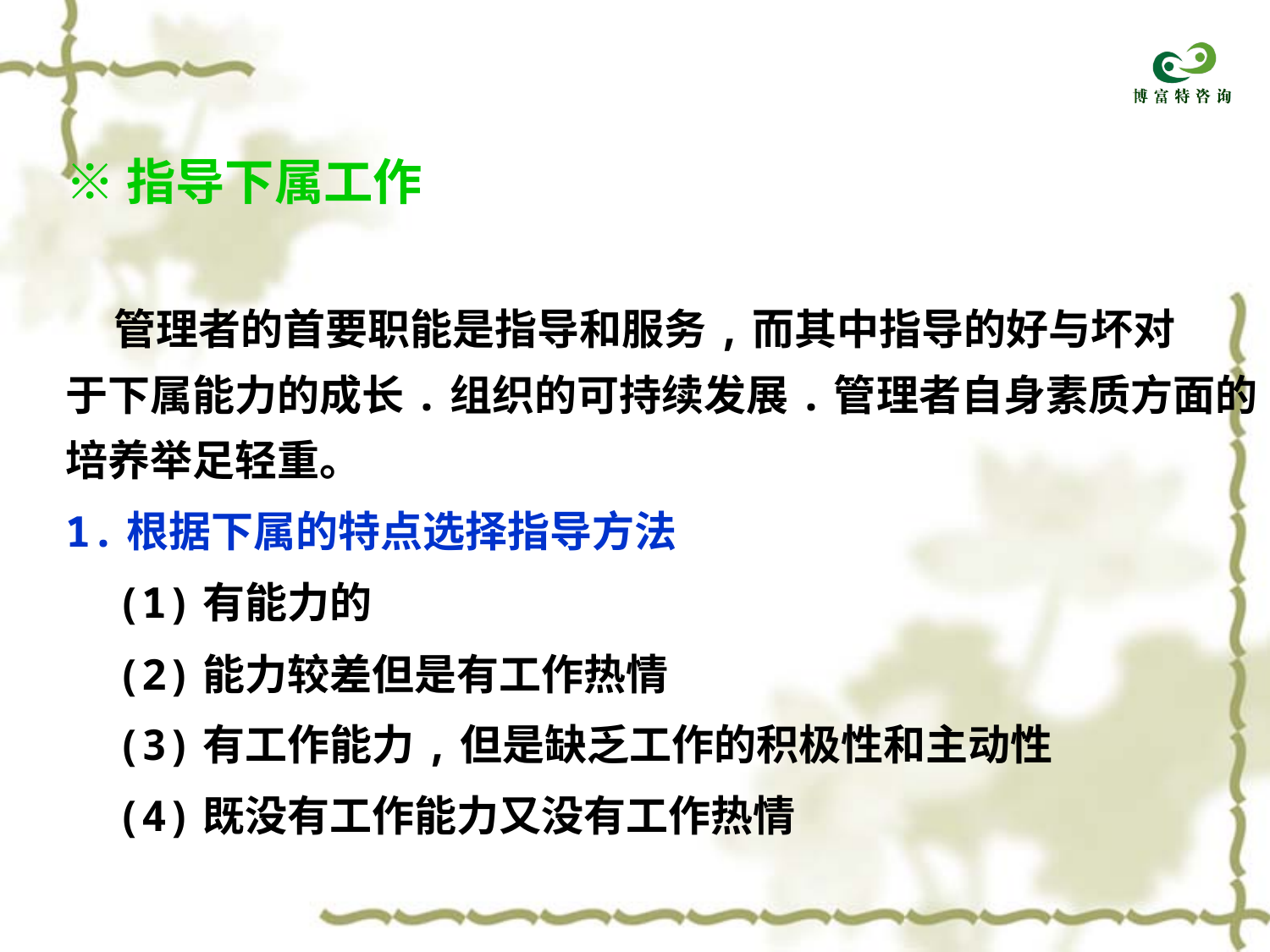

※指导下属工作

    管理者的首要职能是指导和服务,而其中指导的好与坏对
于下属能力的成长.组织的可持续发展.管理者自身素质方面的
培养举足轻重。
1.根据下属的特点选择指导方法
  (1)有能力的
  (2)能力较差但是有工作热情
  (3)有工作能力,但是缺乏工作的积极性和主动性
  (4)既没有工作能力又没有工作热情